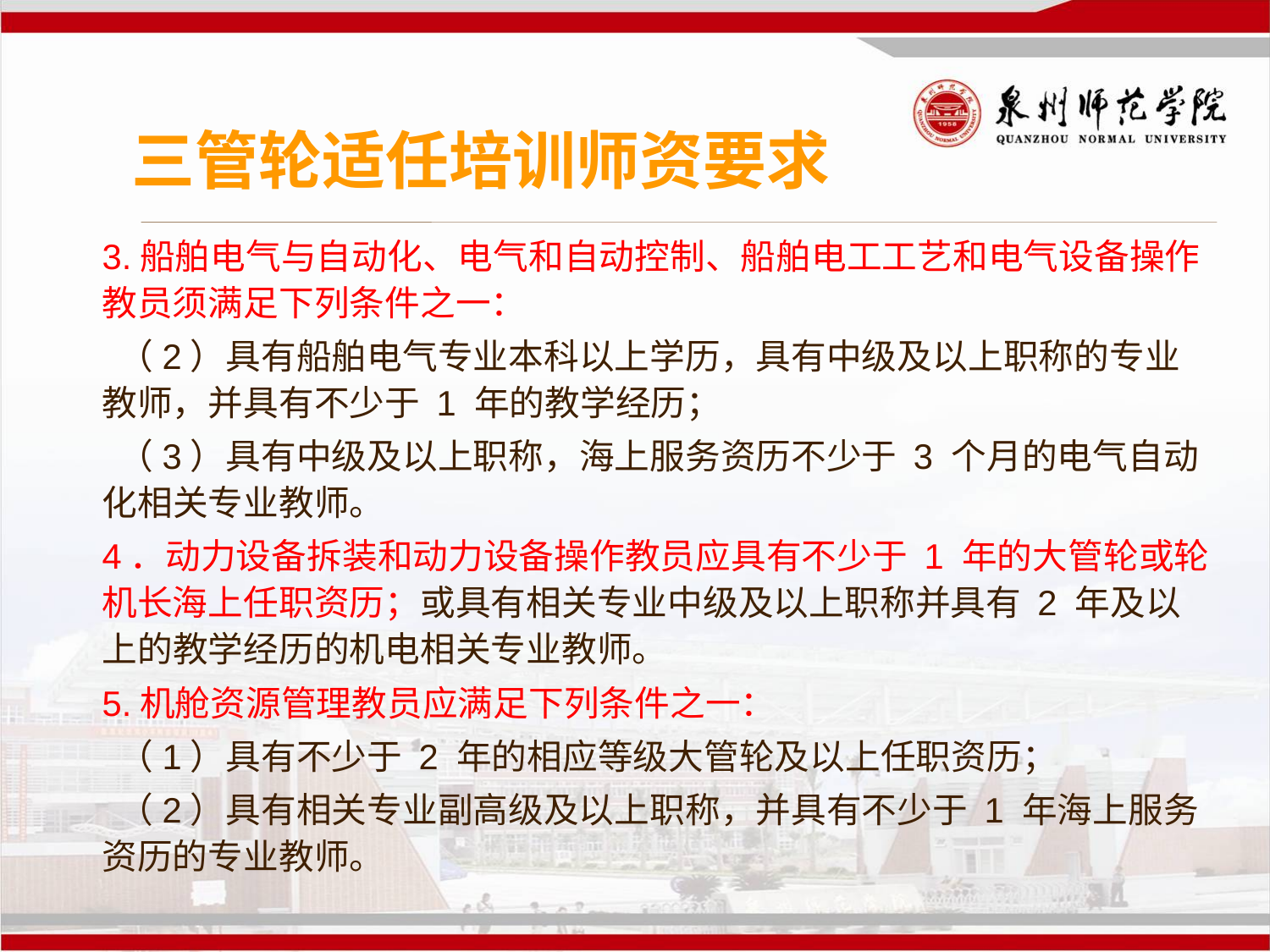

# 三管轮适任培训师资要求
3.船舶电气与自动化、电气和自动控制、船舶电工工艺和电气设备操作教员须满足下列条件之一：
 （2）具有船舶电气专业本科以上学历，具有中级及以上职称的专业教师，并具有不少于 1 年的教学经历；
 （3）具有中级及以上职称，海上服务资历不少于 3 个月的电气自动化相关专业教师。
4．动力设备拆装和动力设备操作教员应具有不少于 1 年的大管轮或轮机长海上任职资历；或具有相关专业中级及以上职称并具有 2 年及以上的教学经历的机电相关专业教师。
5.机舱资源管理教员应满足下列条件之一：
 （1）具有不少于 2 年的相应等级大管轮及以上任职资历；
 （2）具有相关专业副高级及以上职称，并具有不少于 1 年海上服务资历的专业教师。